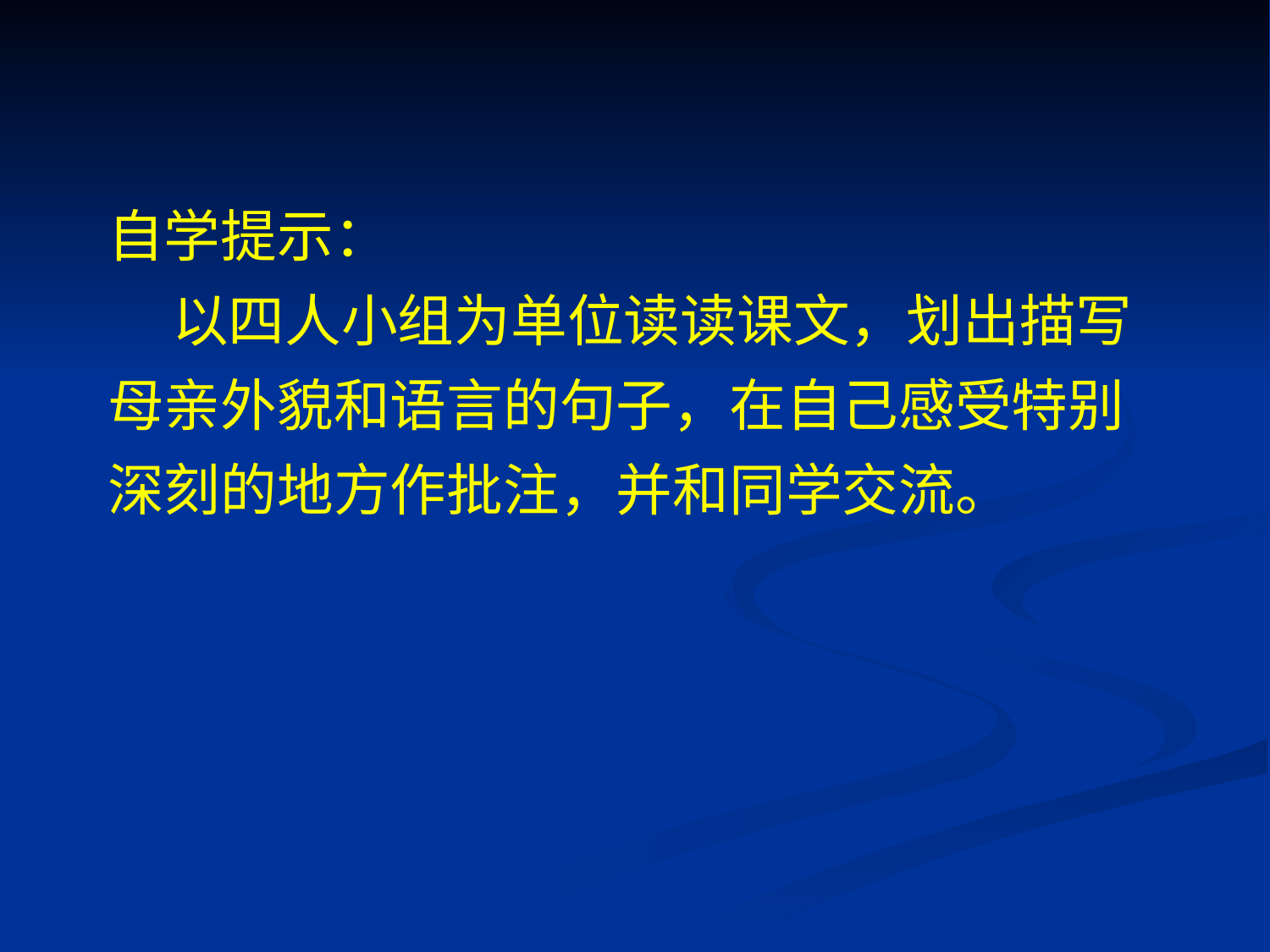

自学提示：
    以四人小组为单位读读课文，划出描写母亲外貌和语言的句子，在自己感受特别深刻的地方作批注，并和同学交流。